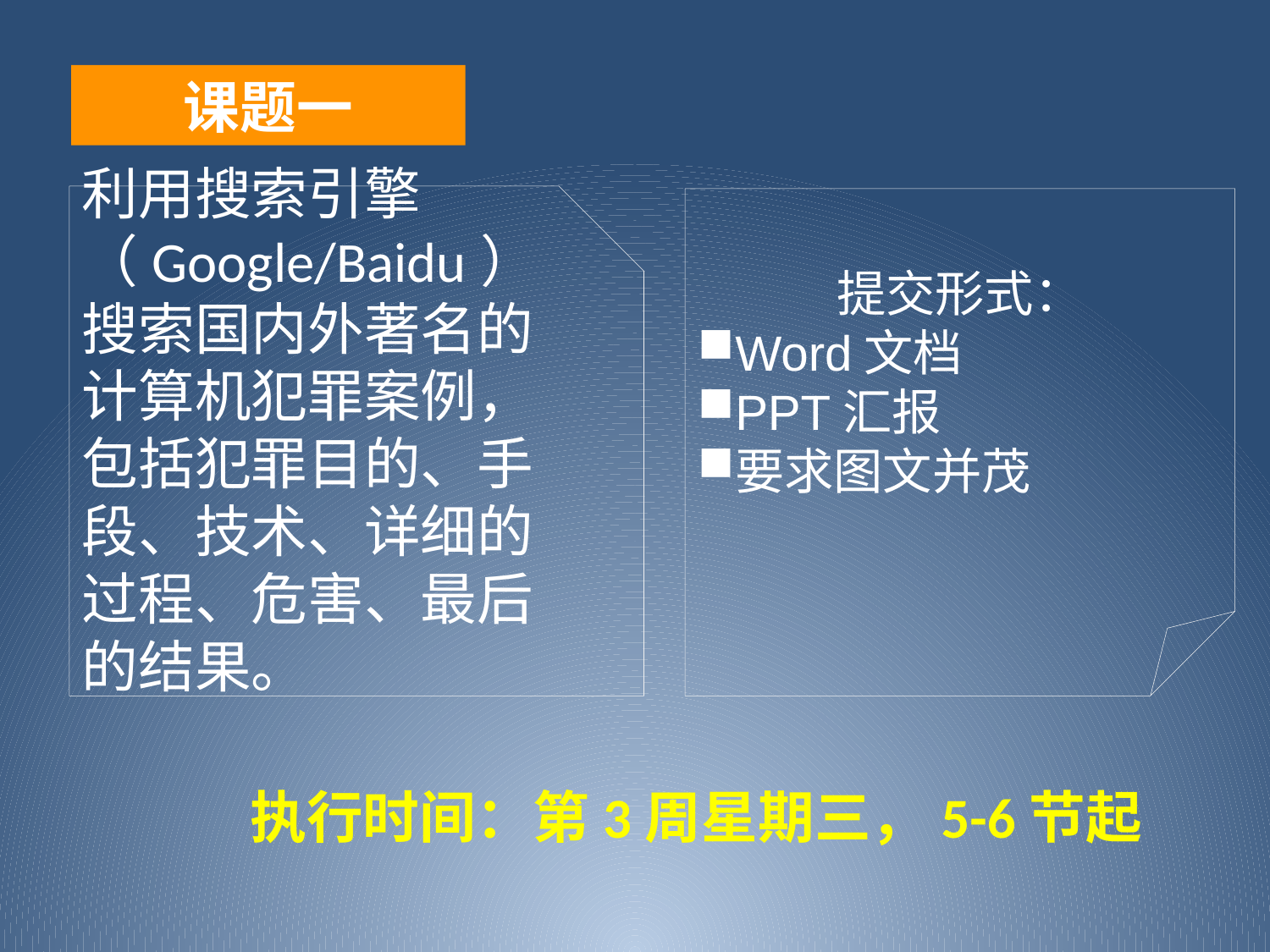

课题一
利用搜索引擎（Google/Baidu）搜索国内外著名的计算机犯罪案例，包括犯罪目的、手段、技术、详细的过程、危害、最后的结果。

提交形式：
Word文档
PPT汇报
要求图文并茂

执行时间：第3周星期三，5-6节起